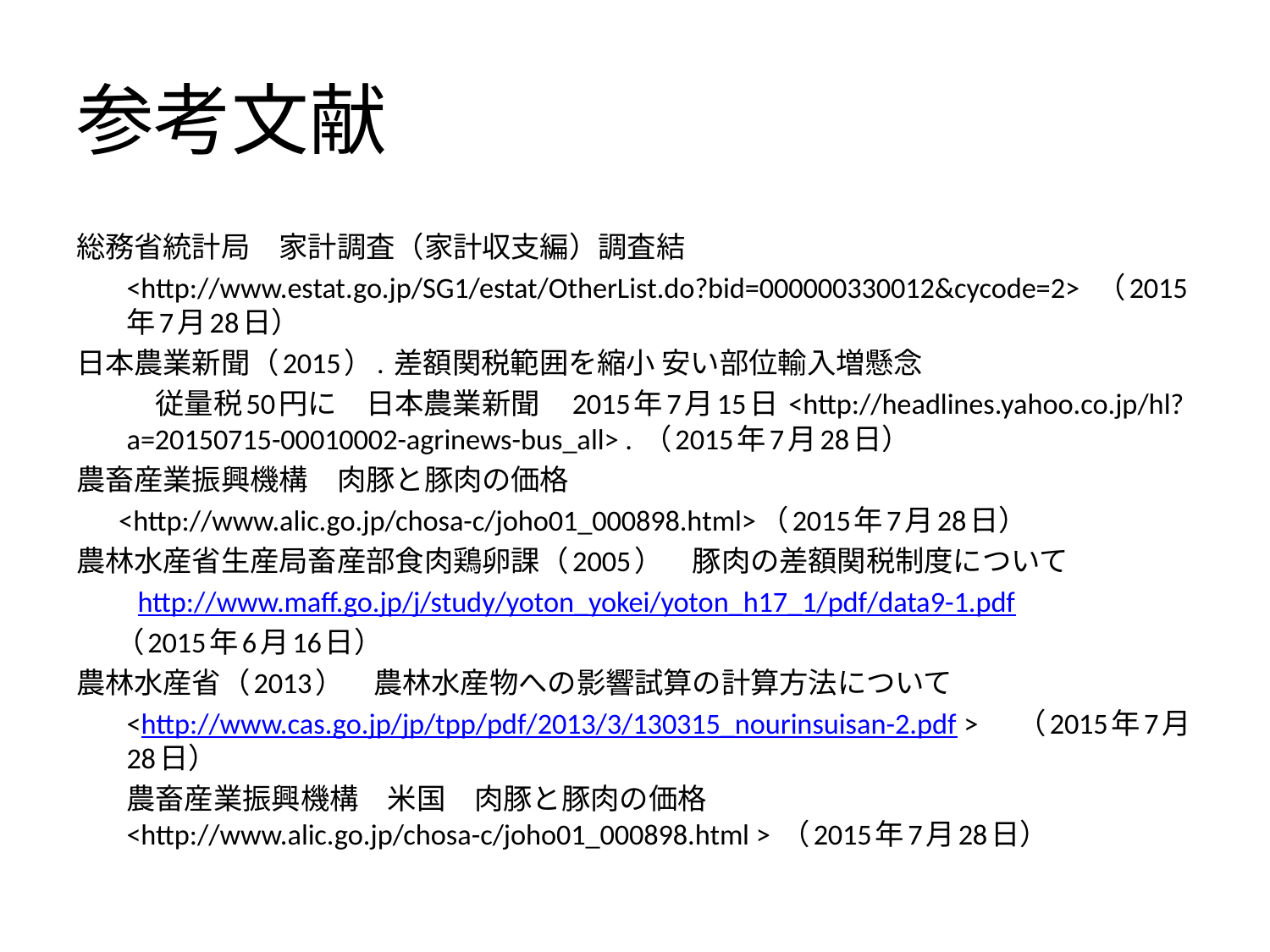

# 参考文献
総務省統計局　家計調査（家計収支編）調査結
<http://www.estat.go.jp/SG1/estat/OtherList.do?bid=000000330012&cycode=2>  （2015年7月28日）
日本農業新聞（2015）. 差額関税範囲を縮小 安い部位輸入増懸念
　従量税50円に　日本農業新聞　2015年7月15日 <http://headlines.yahoo.co.jp/hl?a=20150715-00010002-agrinews-bus_all> . （2015年7月28日）
農畜産業振興機構　肉豚と豚肉の価格
 　<http://www.alic.go.jp/chosa-c/joho01_000898.html>（2015年7月28日）
農林水産省生産局畜産部食肉鶏卵課（2005）　豚肉の差額関税制度について
　　http://www.maff.go.jp/j/study/yoton_yokei/yoton_h17_1/pdf/data9-1.pdf
 　（2015年6月16日）
農林水産省（2013）　農林水産物への影響試算の計算方法について
<http://www.cas.go.jp/jp/tpp/pdf/2013/3/130315_nourinsuisan-2.pdf >　 （2015年7月28日）
農畜産業振興機構　米国　肉豚と豚肉の価格　<http://www.alic.go.jp/chosa-c/joho01_000898.html > （2015年7月28日）